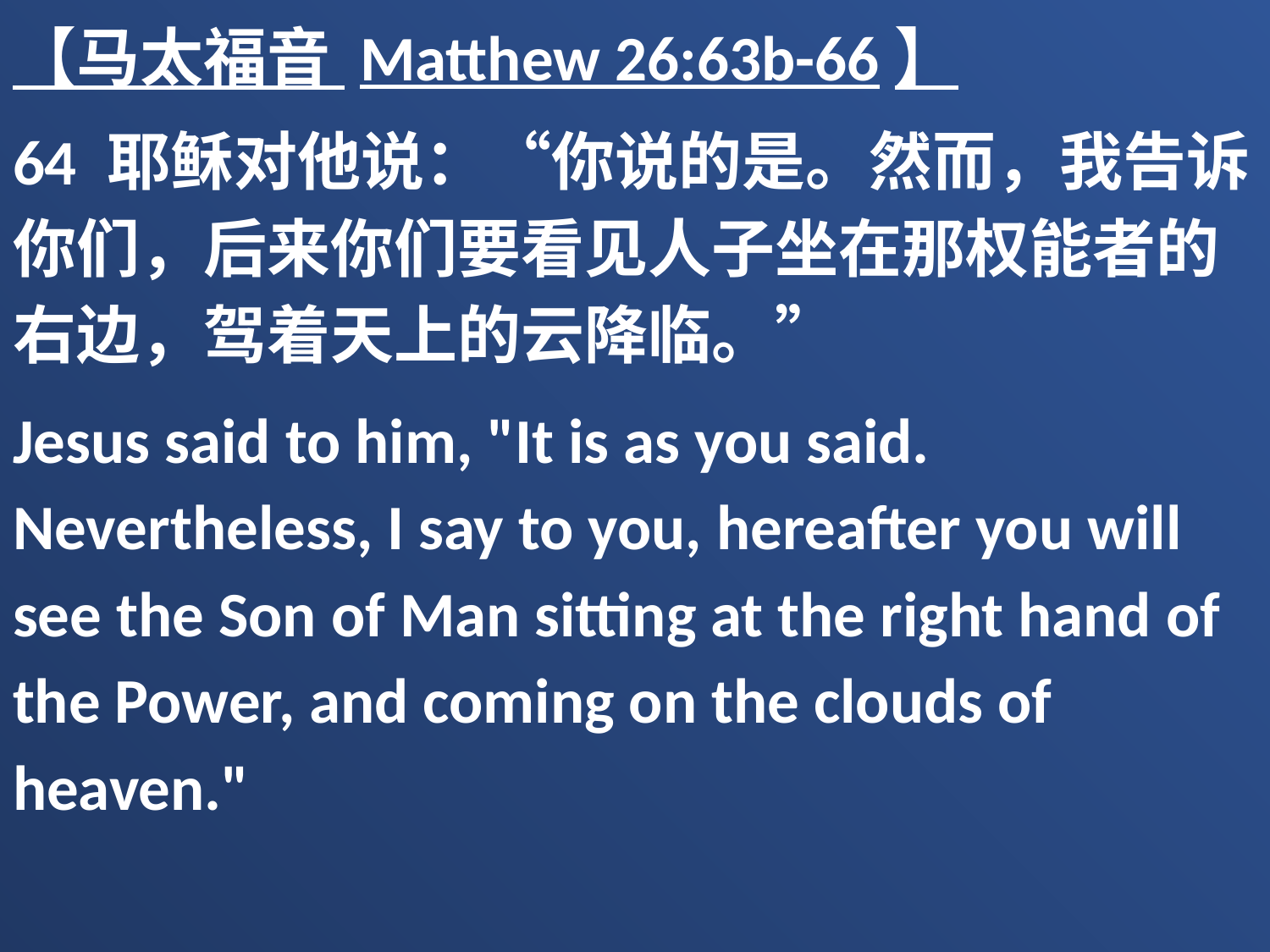

【马太福音 Matthew 26:63b-66】
64 耶稣对他说：“你说的是。然而，我告诉你们，后来你们要看见人子坐在那权能者的右边，驾着天上的云降临。”
Jesus said to him, "It is as you said. Nevertheless, I say to you, hereafter you will see the Son of Man sitting at the right hand of the Power, and coming on the clouds of heaven."